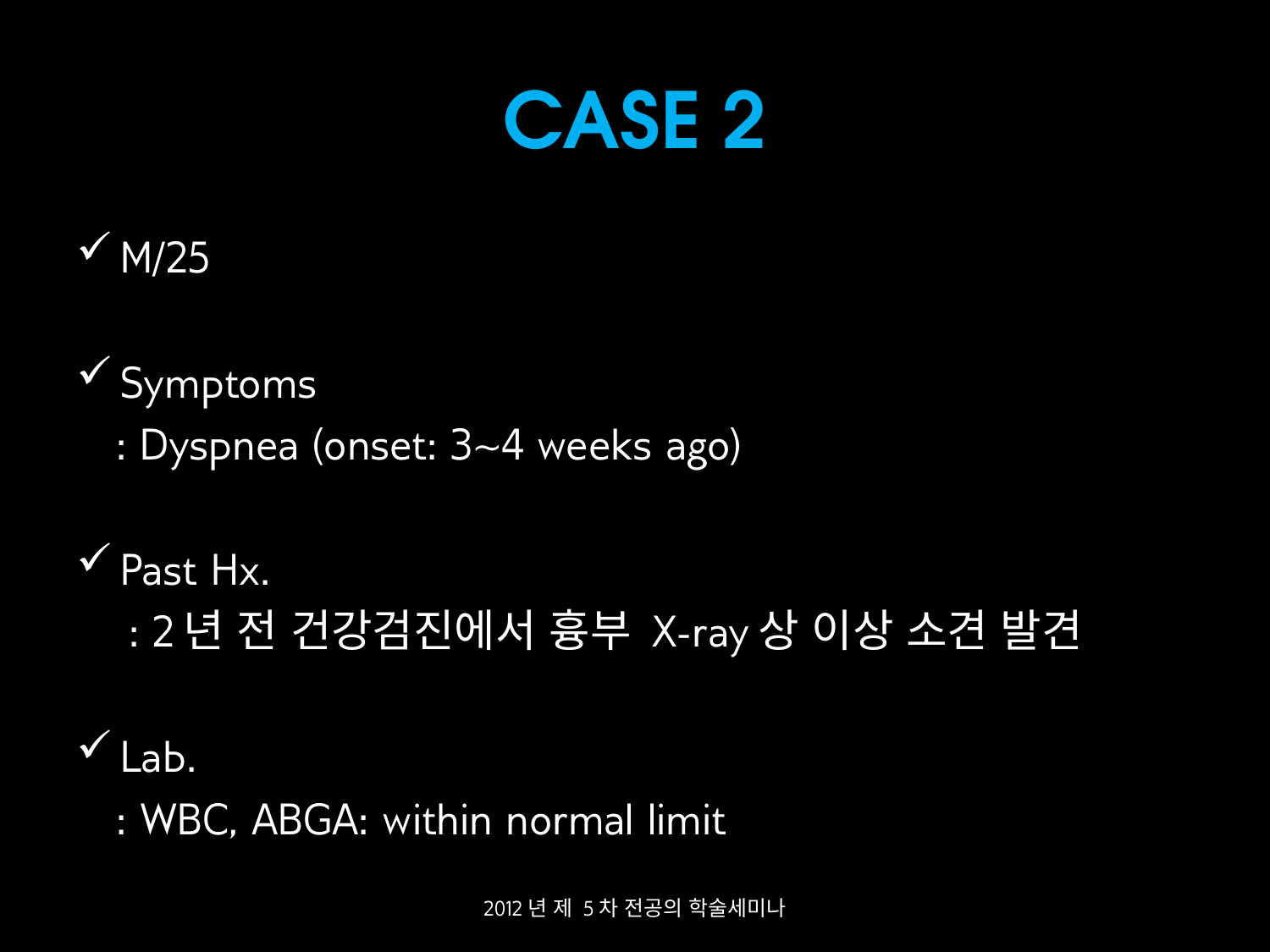

# CASE 2
M/25

Symptoms
   : Dyspnea (onset: 3~4 weeks ago)

Past Hx.
    : 2년 전 건강검진에서 흉부 X-ray상 이상 소견 발견

Lab.
   : WBC, ABGA: within normal limit
2012년 제 5차 전공의 학술세미나